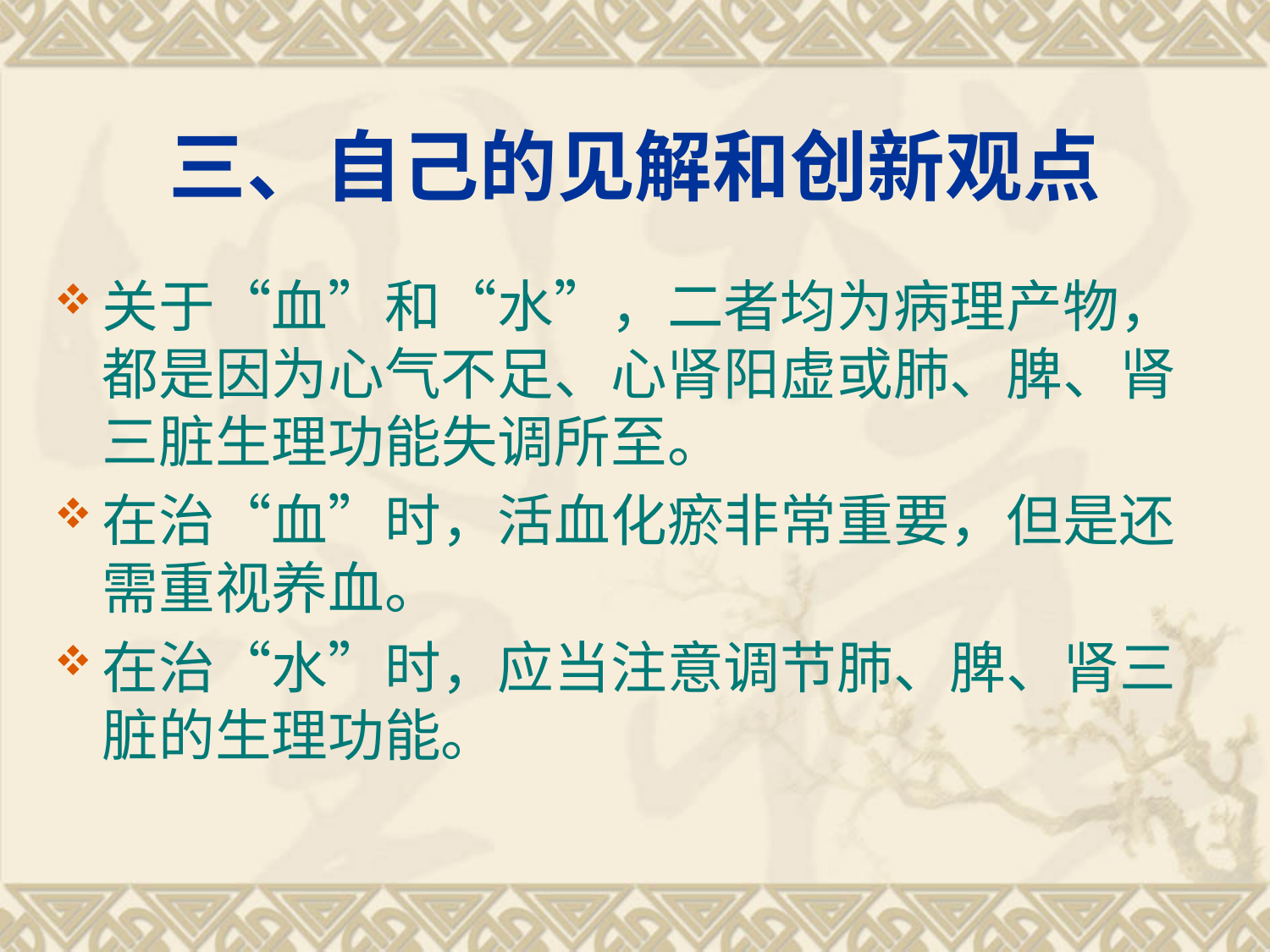

# 三、自己的见解和创新观点
关于“血”和“水”，二者均为病理产物，都是因为心气不足、心肾阳虚或肺、脾、肾三脏生理功能失调所至。
在治“血”时，活血化瘀非常重要，但是还需重视养血。
在治“水”时，应当注意调节肺、脾、肾三脏的生理功能。